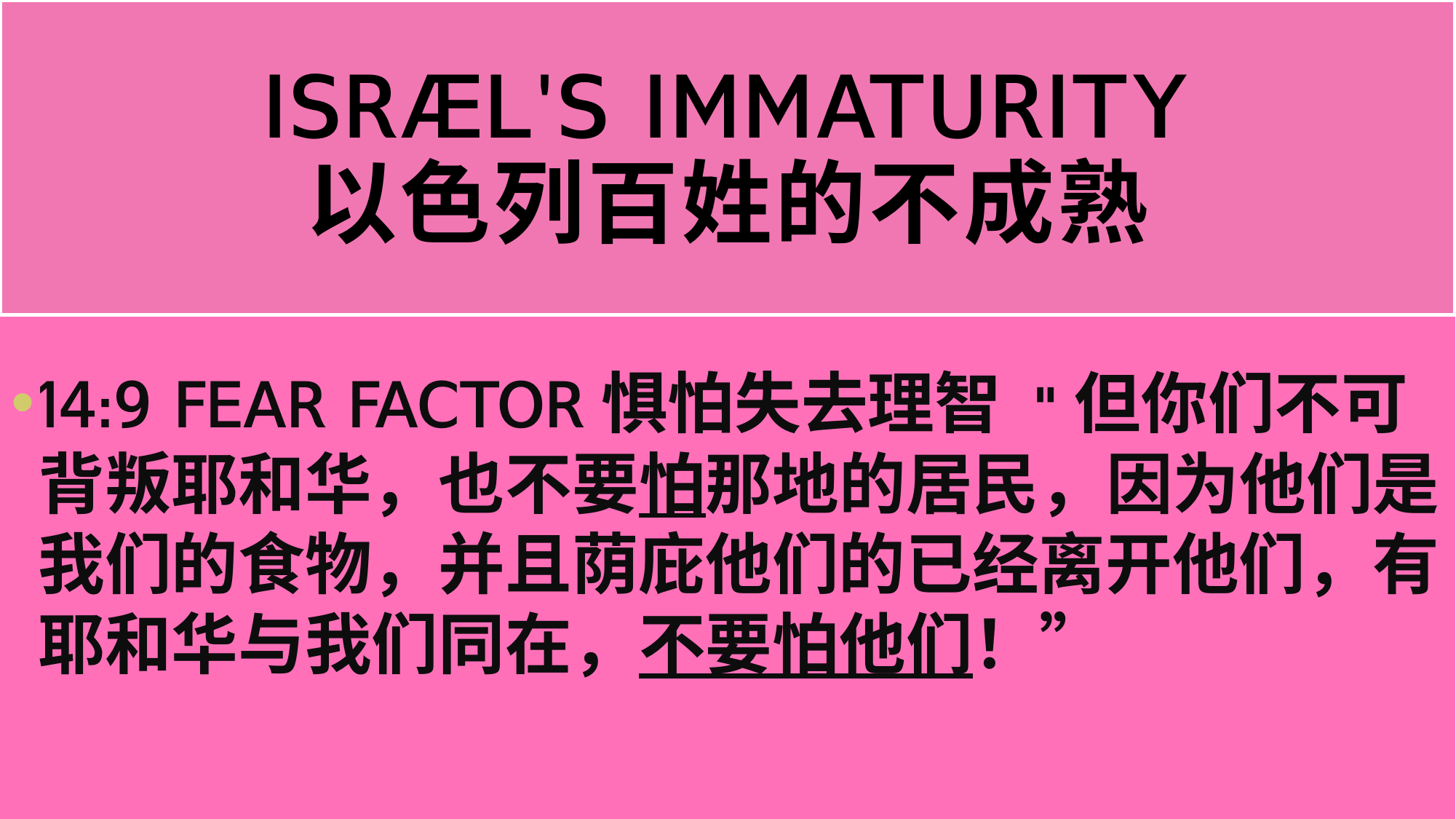

# ISRAEL'S IMMATURITY 以色列百姓的不成熟
14:9 FEAR FACTOR惧怕失去理智 "但你们不可背叛耶和华，也不要怕那地的居民，因为他们是我们的食物，并且荫庇他们的已经离开他们，有耶和华与我们同在，不要怕他们！”